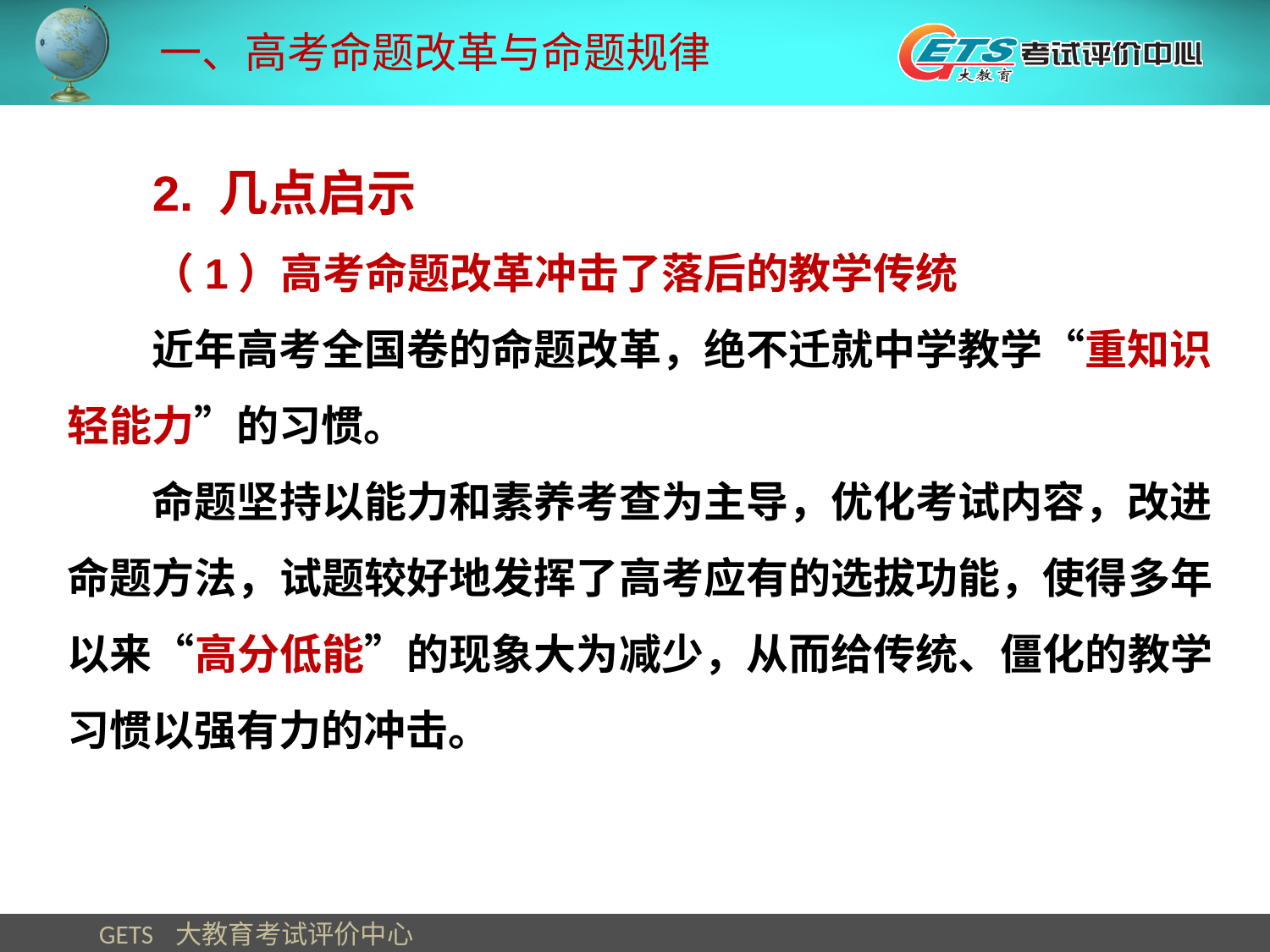

一、高考命题改革与命题规律
2. 几点启示
（1）高考命题改革冲击了落后的教学传统
近年高考全国卷的命题改革，绝不迁就中学教学“重知识轻能力”的习惯。
命题坚持以能力和素养考查为主导，优化考试内容，改进命题方法，试题较好地发挥了高考应有的选拔功能，使得多年以来“高分低能”的现象大为减少，从而给传统、僵化的教学习惯以强有力的冲击。